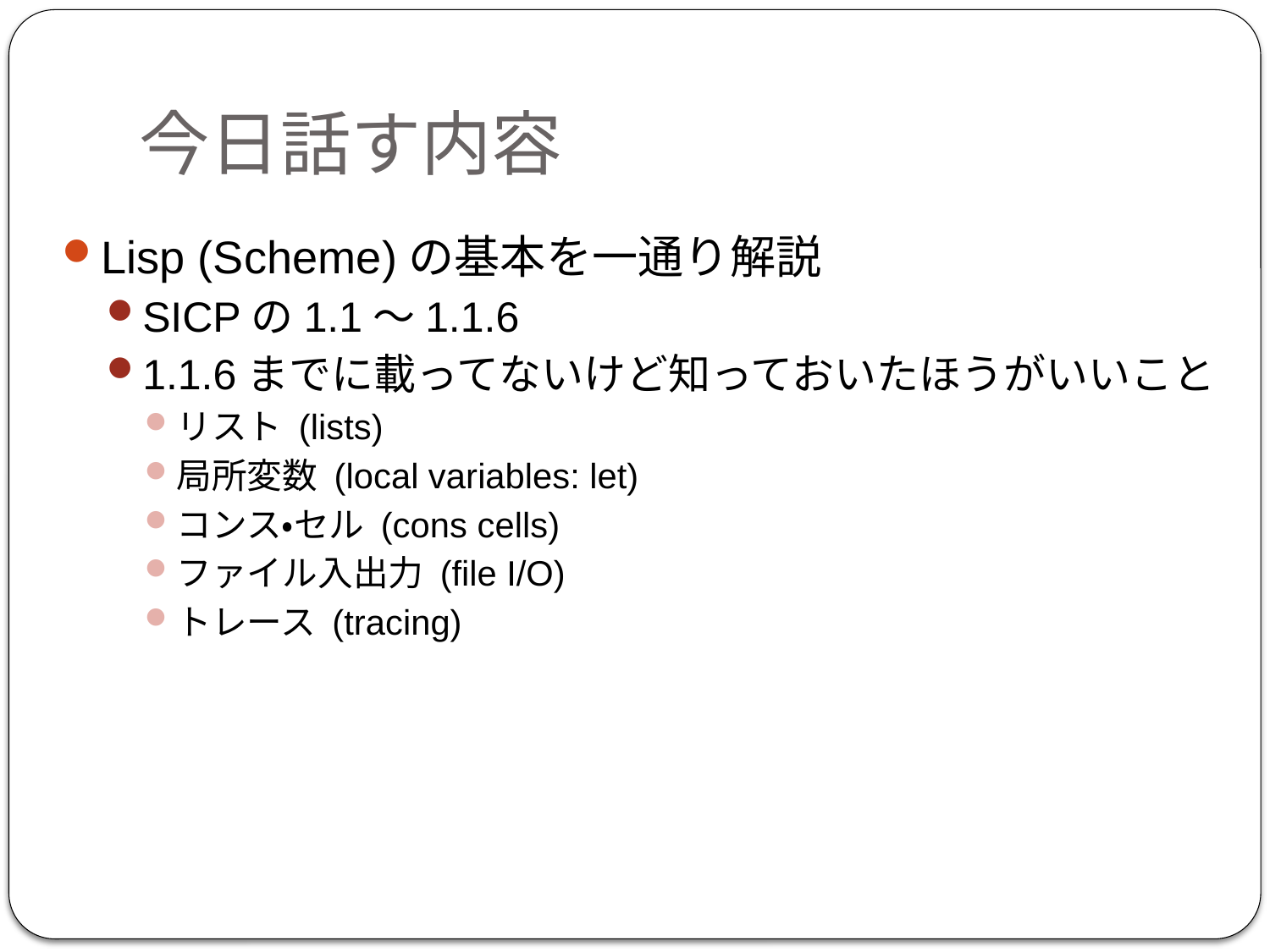

# 今日話す内容
Lisp (Scheme)の基本を一通り解説
SICPの1.1～1.1.6
1.1.6までに載ってないけど知っておいたほうがいいこと
リスト (lists)
局所変数 (local variables: let)
コンス・セル (cons cells)
ファイル入出力 (file I/O)
トレース (tracing)